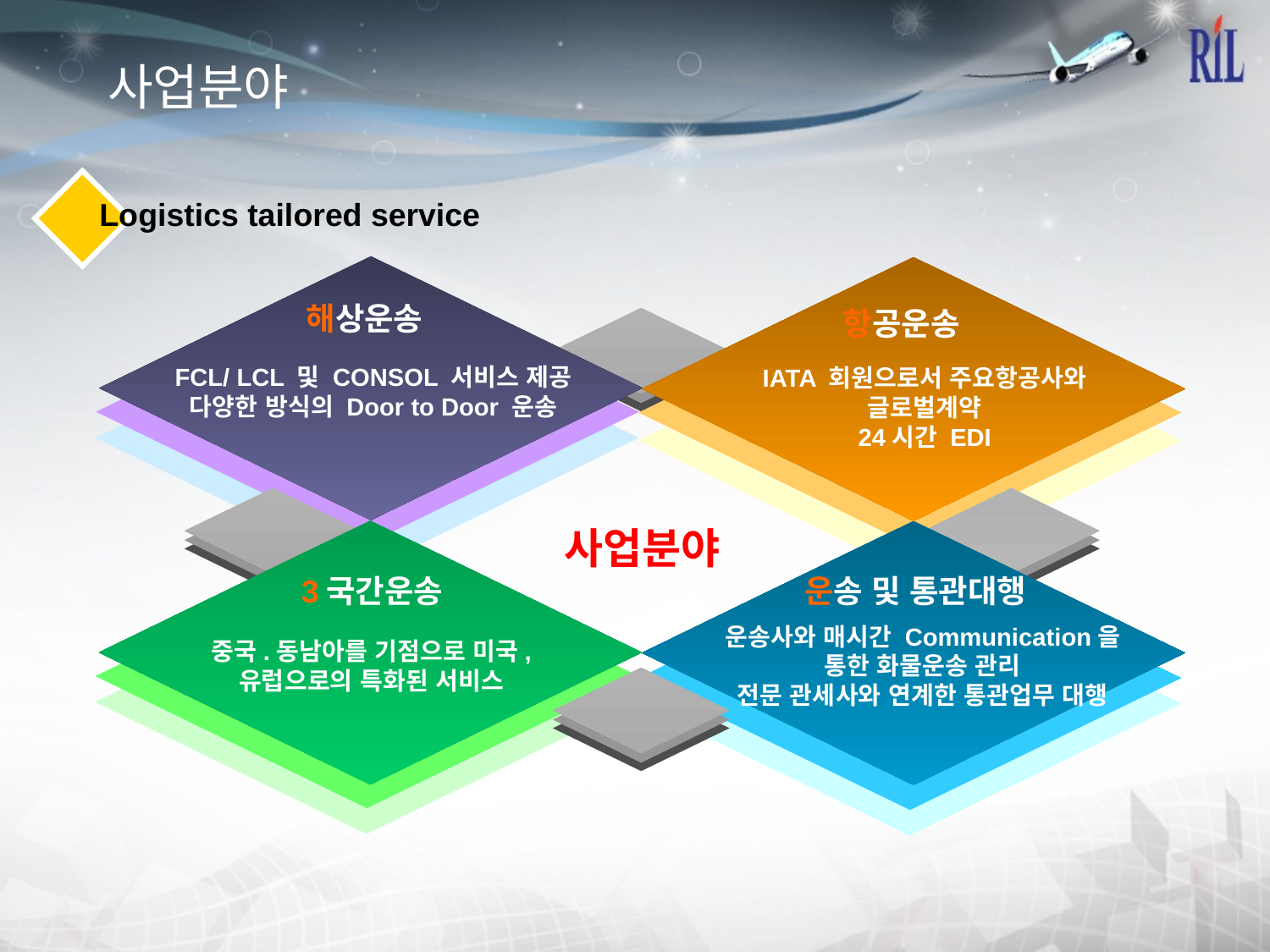

사업분야

Logistics tailored service

사업분야

해상운송
항공운송
FCL/ LCL 및 CONSOL 서비스 제공
다양한 방식의 Door to Door 운송
IATA 회원으로서 주요항공사와 글로벌계약
24시간 EDI

3국간운송
운송 및 통관대행
운송사와 매시간 Communication을 통한 화물운송 관리
전문 관세사와 연계한 통관업무 대행
중국.동남아를 기점으로 미국, 유럽으로의 특화된 서비스